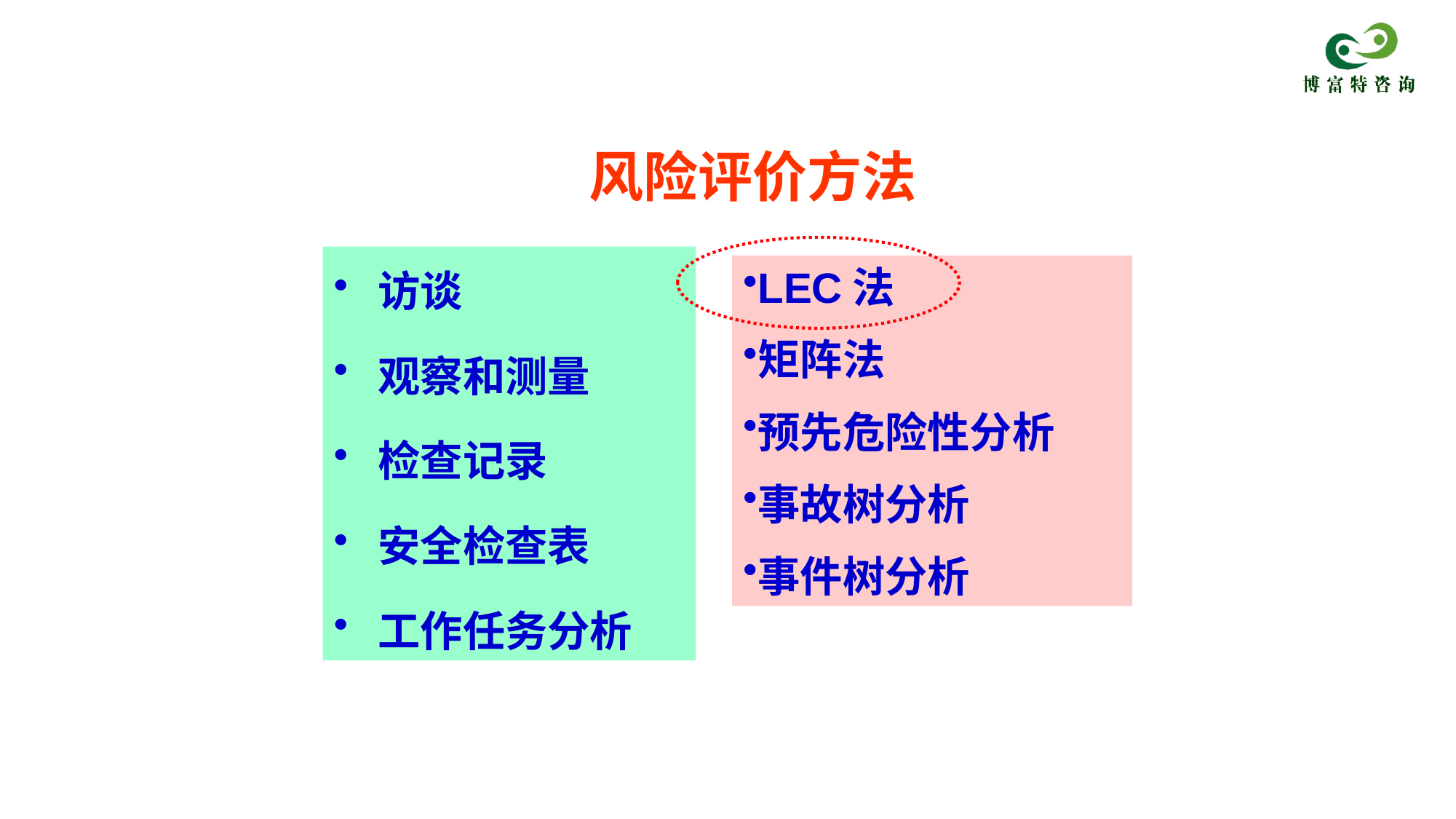

风险评价方法

  访谈
  观察和测量
  检查记录
  安全检查表
  工作任务分析
LEC法
矩阵法
预先危险性分析
事故树分析
事件树分析